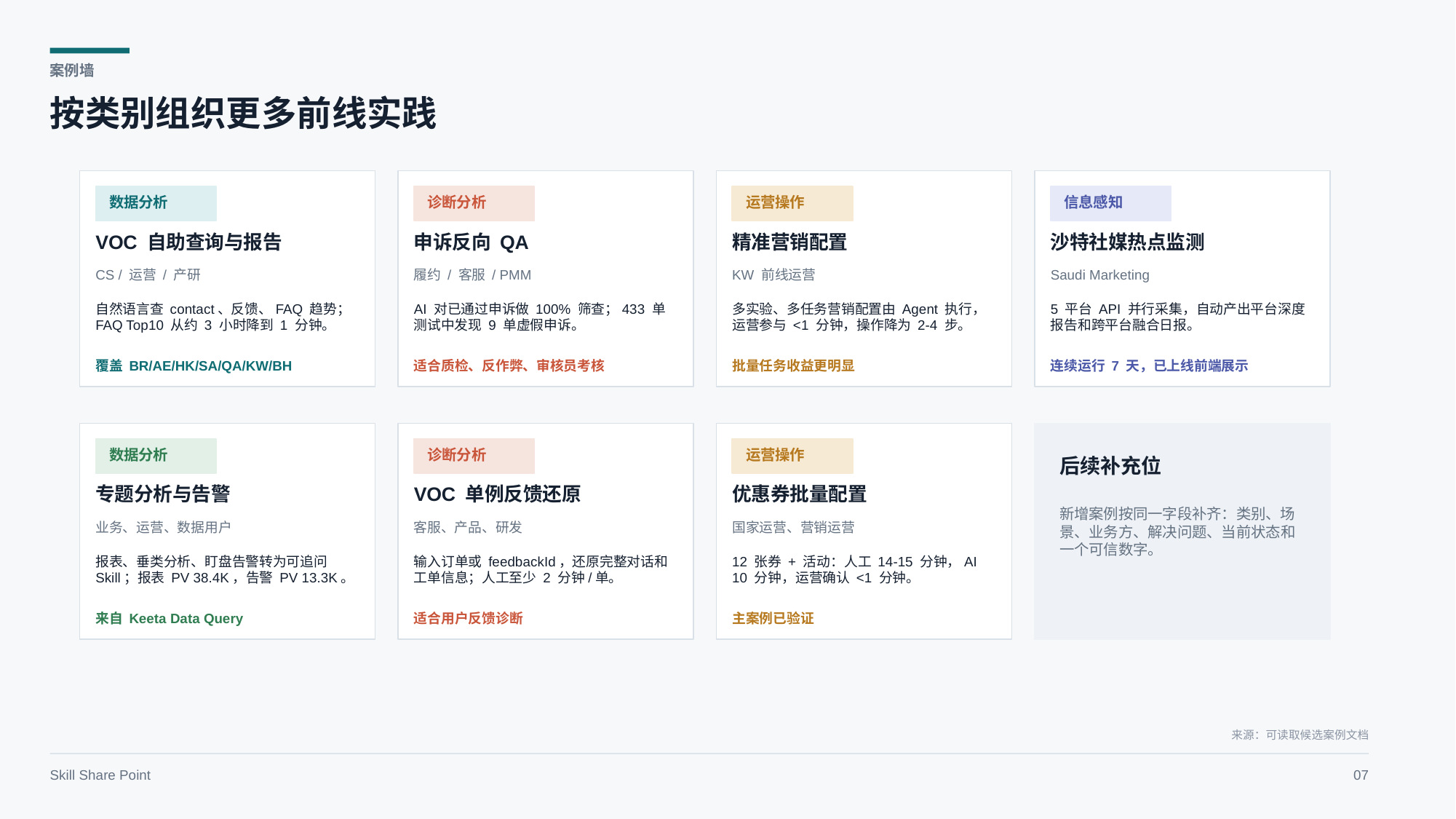

案例墙
按类别组织更多前线实践

数据分析
诊断分析
运营操作
信息感知
VOC 自助查询与报告
申诉反向 QA
精准营销配置
沙特社媒热点监测
CS / 运营 / 产研
履约 / 客服 / PMM
KW 前线运营
Saudi Marketing
自然语言查 contact、反馈、FAQ 趋势；FAQ Top10 从约 3 小时降到 1 分钟。
AI 对已通过申诉做 100% 筛查；433 单测试中发现 9 单虚假申诉。
多实验、多任务营销配置由 Agent 执行，运营参与 <1 分钟，操作降为 2-4 步。
5 平台 API 并行采集，自动产出平台深度报告和跨平台融合日报。
覆盖 BR/AE/HK/SA/QA/KW/BH
适合质检、反作弊、审核员考核
批量任务收益更明显
连续运行 7 天，已上线前端展示

数据分析
诊断分析
运营操作
后续补充位
专题分析与告警
VOC 单例反馈还原
优惠券批量配置
新增案例按同一字段补齐：类别、场景、业务方、解决问题、当前状态和一个可信数字。
业务、运营、数据用户
客服、产品、研发
国家运营、营销运营
报表、垂类分析、盯盘告警转为可追问 Skill；报表 PV 38.4K，告警 PV 13.3K。
输入订单或 feedbackId，还原完整对话和工单信息；人工至少 2 分钟/单。
12 张券 + 活动：人工 14-15 分钟，AI 10 分钟，运营确认 <1 分钟。
来自 Keeta Data Query
适合用户反馈诊断
主案例已验证
来源：可读取候选案例文档

Skill Share Point
07